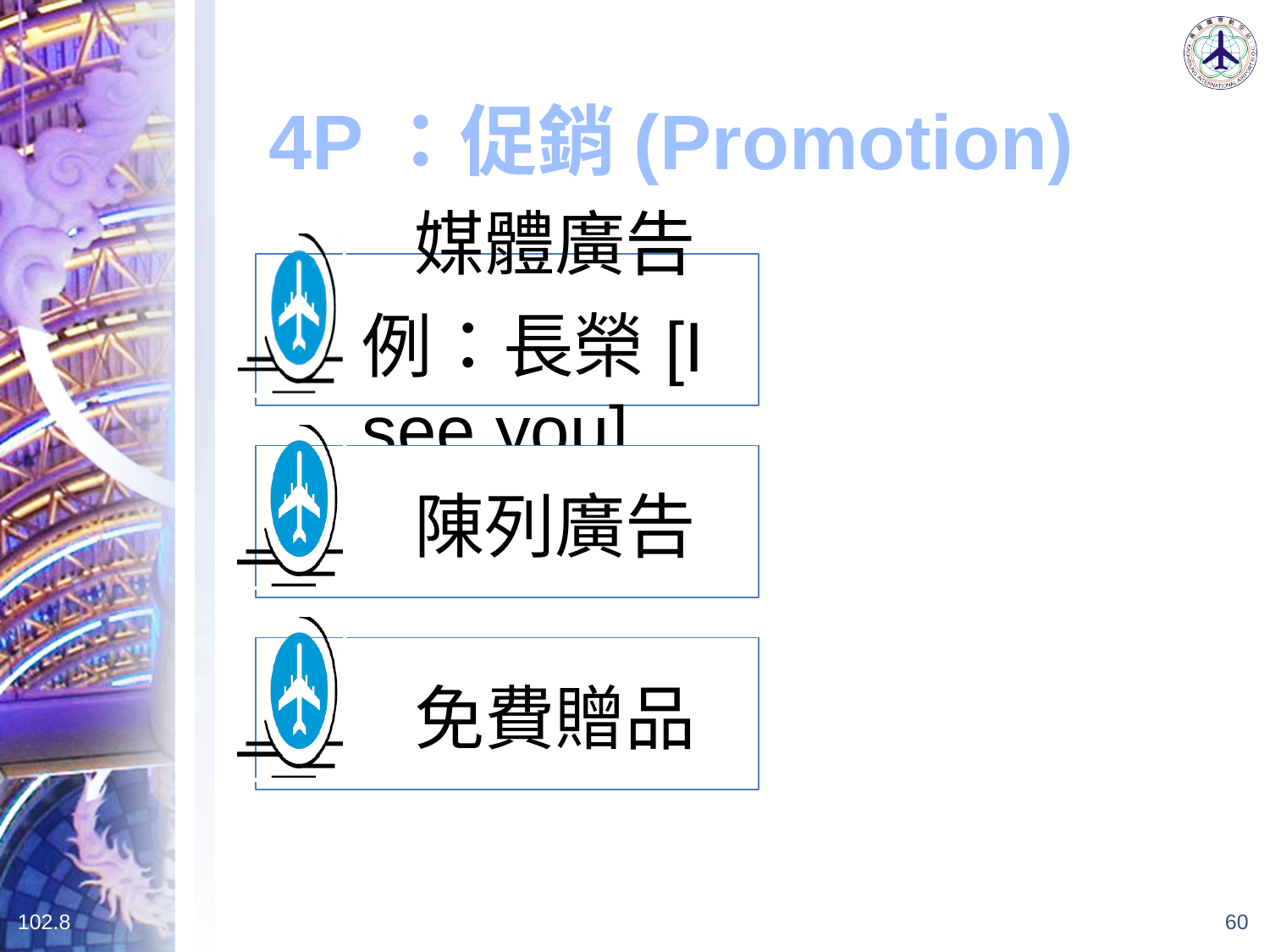

4P：促銷(Promotion)
  陳列廣告
  免費贈品
  媒體廣告例：長榮[I see you]
102.8
60